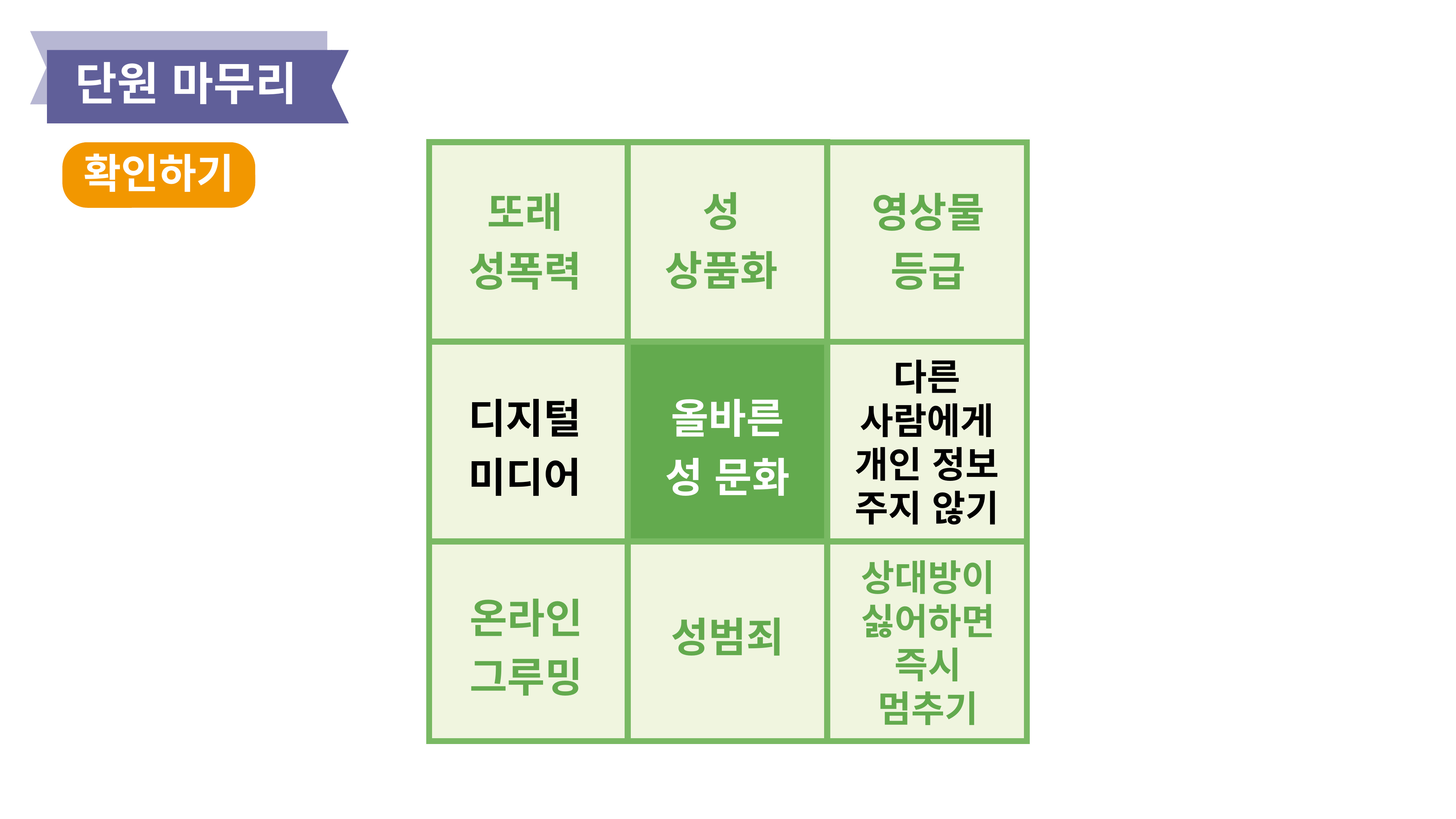

단원 마무리

확인하기

성
상품화
또래
성폭력
영상물
등급

다른
사람에게
개인 정보
주지 않기
디지털
미디어
올바른
성 문화

상대방이 싫어하면
즉시 멈추기
온라인
그루밍
성범죄